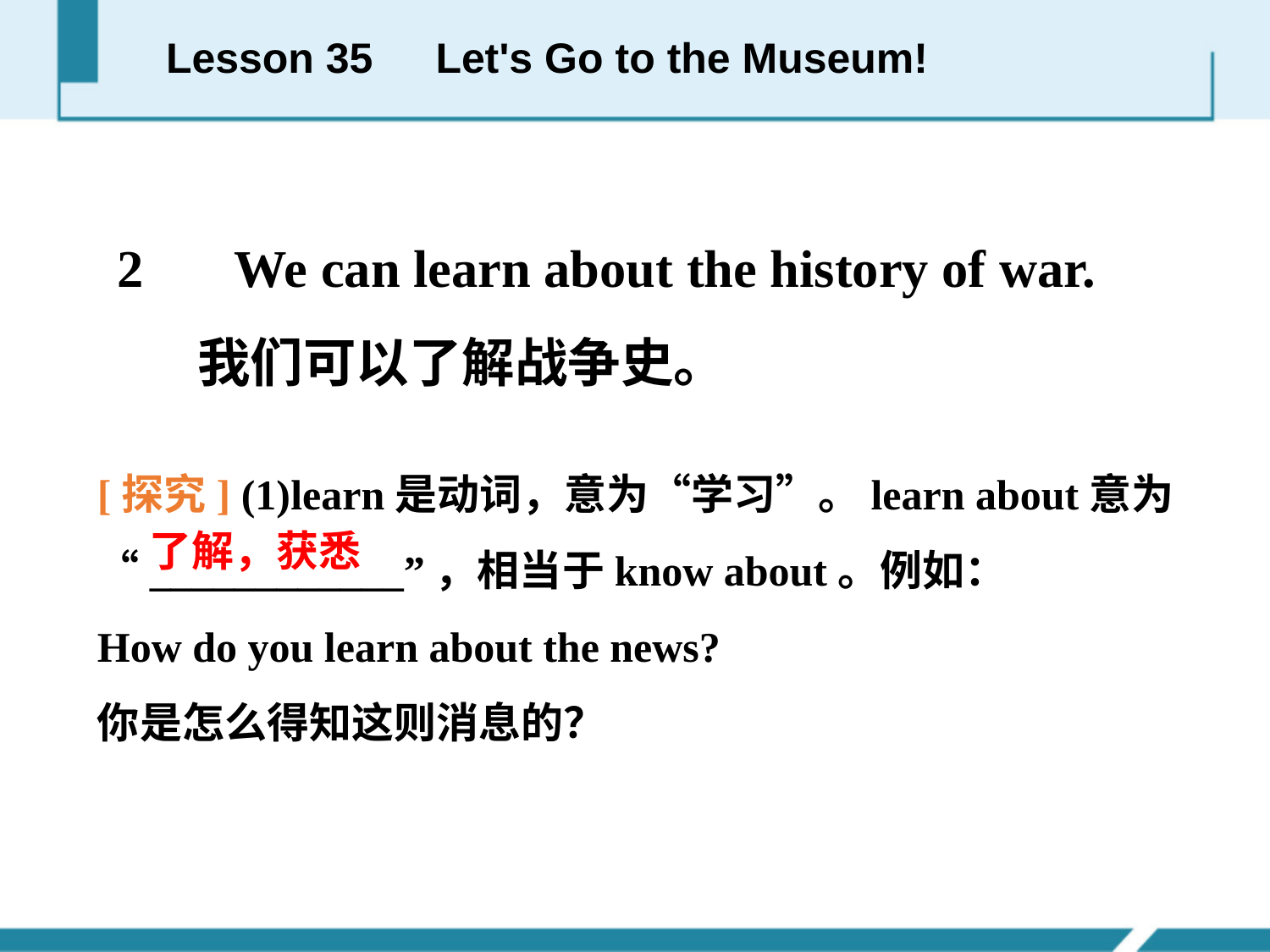

Lesson 35　Let's Go to the Museum!
　2　 We can learn about the history of war.
           我们可以了解战争史。
[探究] (1)learn是动词，意为“学习”。learn about意为“____________”，相当于know about。例如：
How do you learn about the news?
你是怎么得知这则消息的？
了解，获悉